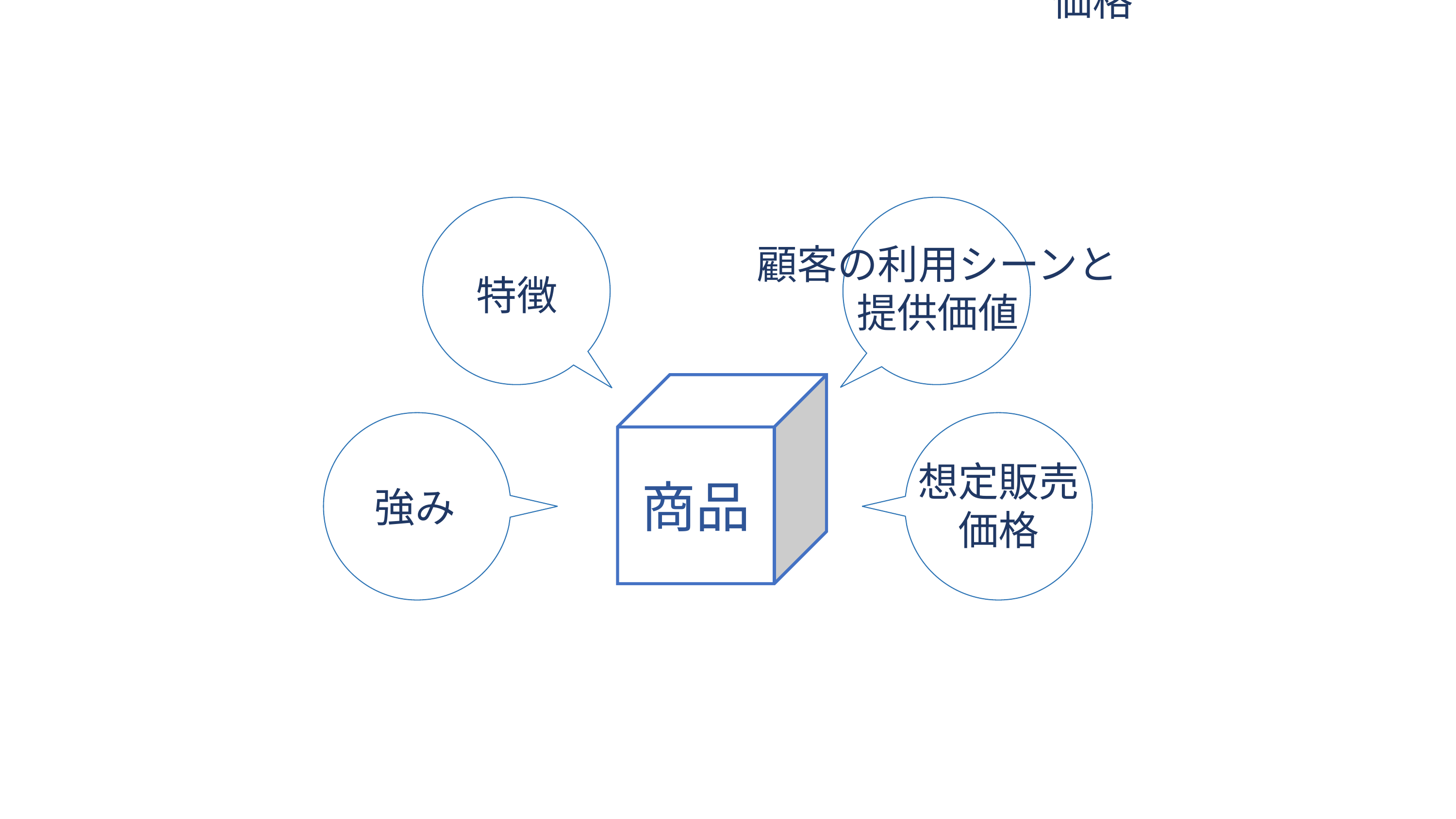

特徴
顧客の利用シーンと
提供価値
強み
想定販売
価格
特徴
顧客の利用シーンと
提供価値
強み
想定販売
価格
顧客の利用シーンと
提供価値

特徴
商品
想定販売
価格
強み